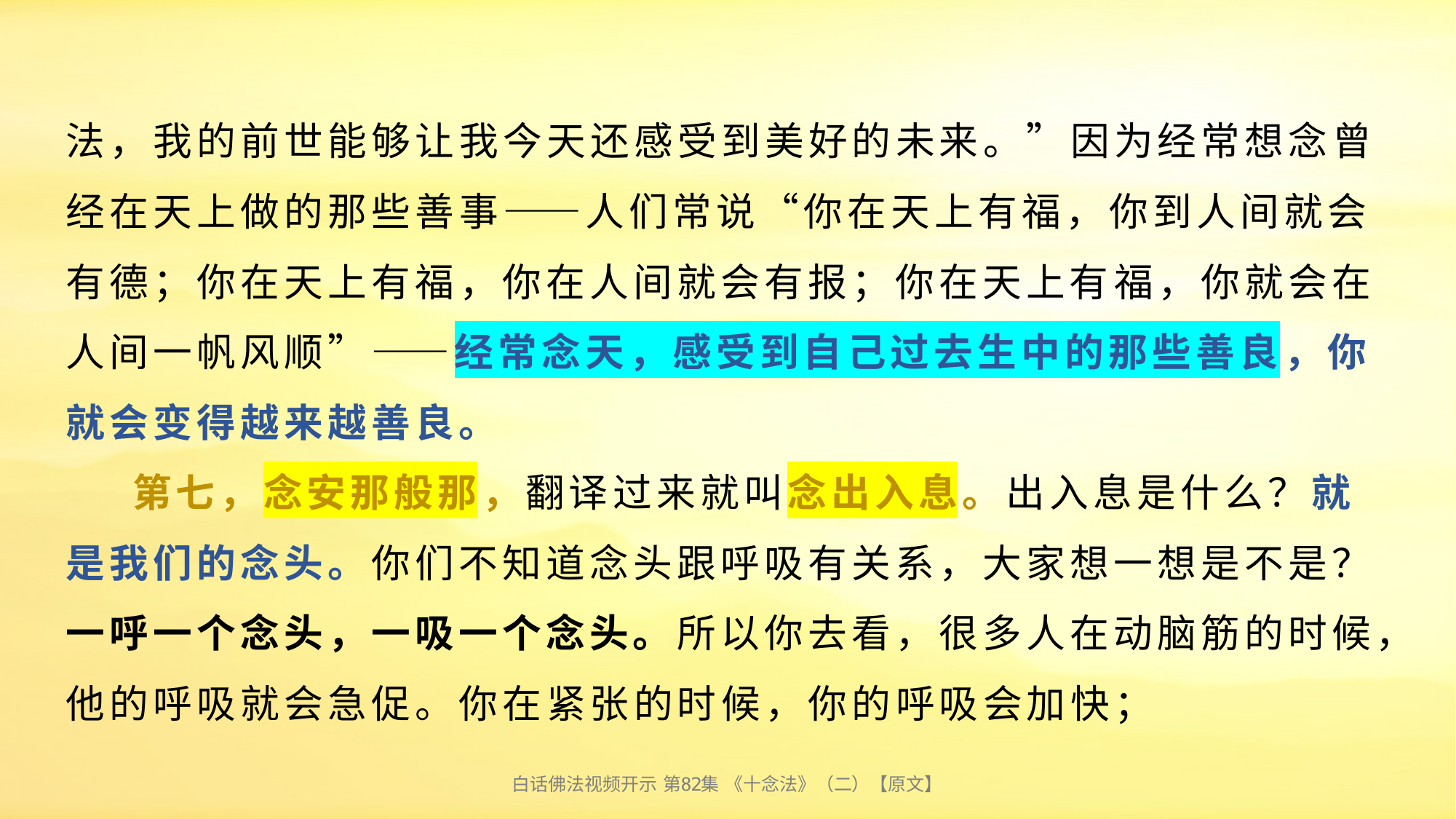

# 法，我的前世能够让我今天还感受到美好的未来。”因为经常想念曾经在天上做的那些善事——人们常说“你在天上有福，你到人间就会有德；你在天上有福，你在人间就会有报；你在天上有福，你就会在人间一帆风顺”——经常念天，感受到自己过去生中的那些善良，你就会变得越来越善良。 第七，念安那般那，翻译过来就叫念出入息。出入息是什么？就是我们的念头。你们不知道念头跟呼吸有关系，大家想一想是不是？一呼一个念头，一吸一个念头。所以你去看，很多人在动脑筋的时候，他的呼吸就会急促。你在紧张的时候，你的呼吸会加快；
白话佛法视频开示 第82集 《十念法》（二）【原文】